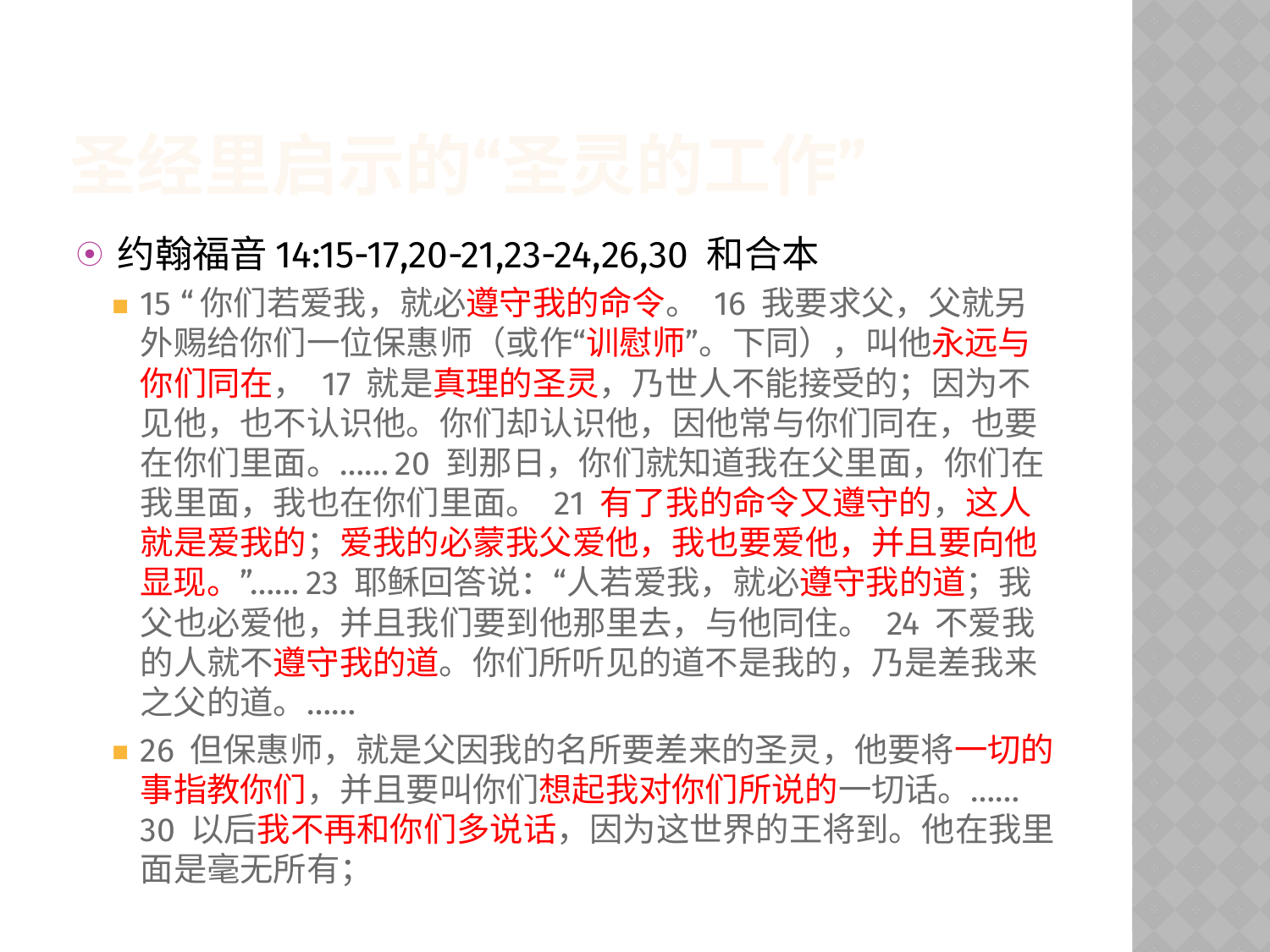

# 圣经里启示的“圣灵的工作”
‪约翰福音‬14:15-17,20-21,23-24,26,30 和合本
15 “你们若爱我，就必遵守我的命令。 16 我要求父，父就另外赐给你们一位保惠师（或作“训慰师”。下同），叫他永远与你们同在， 17 就是真理的圣灵，乃世人不能接受的；因为不见他，也不认识他。你们却认识他，因他常与你们同在，也要在你们里面。……20 到那日，你们就知道我在父里面，你们在我里面，我也在你们里面。 21 有了我的命令又遵守的，这人就是爱我的；爱我的必蒙我父爱他，我也要爱他，并且要向他显现。”……23 耶稣回答说：“人若爱我，就必遵守我的道；我父也必爱他，并且我们要到他那里去，与他同住。 24 不爱我的人就不遵守我的道。你们所听见的道不是我的，乃是差我来之父的道。……
26 但保惠师，就是父因我的名所要差来的圣灵，他要将一切的事指教你们，并且要叫你们想起我对你们所说的一切话。……30 以后我不再和你们多说话，因为这世界的王将到。他在我里面是毫无所有；